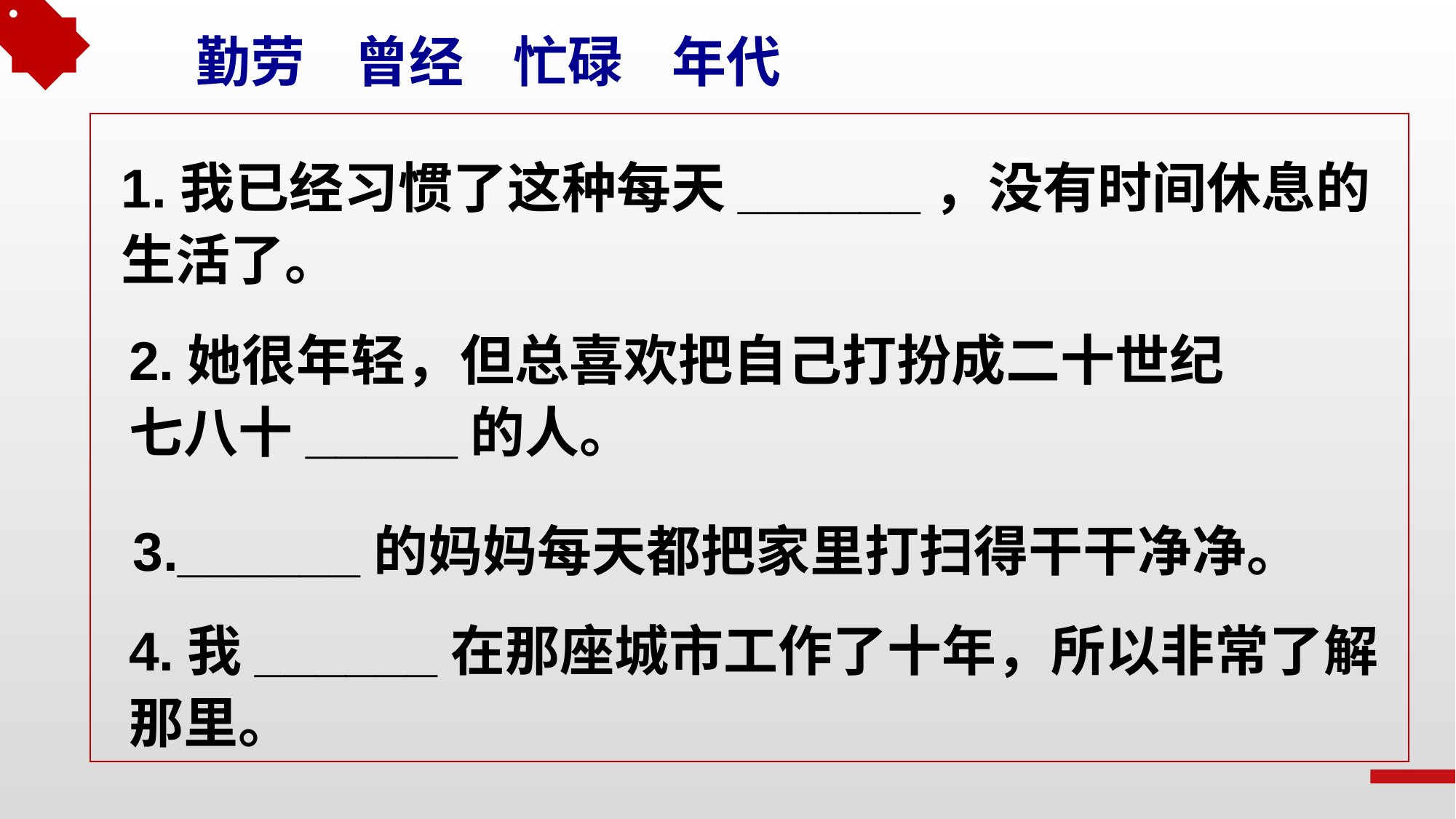

勤劳    曾经    忙碌    年代

1.我已经习惯了这种每天______，没有时间休息的
生活了。
2.她很年轻，但总喜欢把自己打扮成二十世纪
七八十_____的人。
3.______的妈妈每天都把家里打扫得干干净净。
4.我______在那座城市工作了十年，所以非常了解
那里。